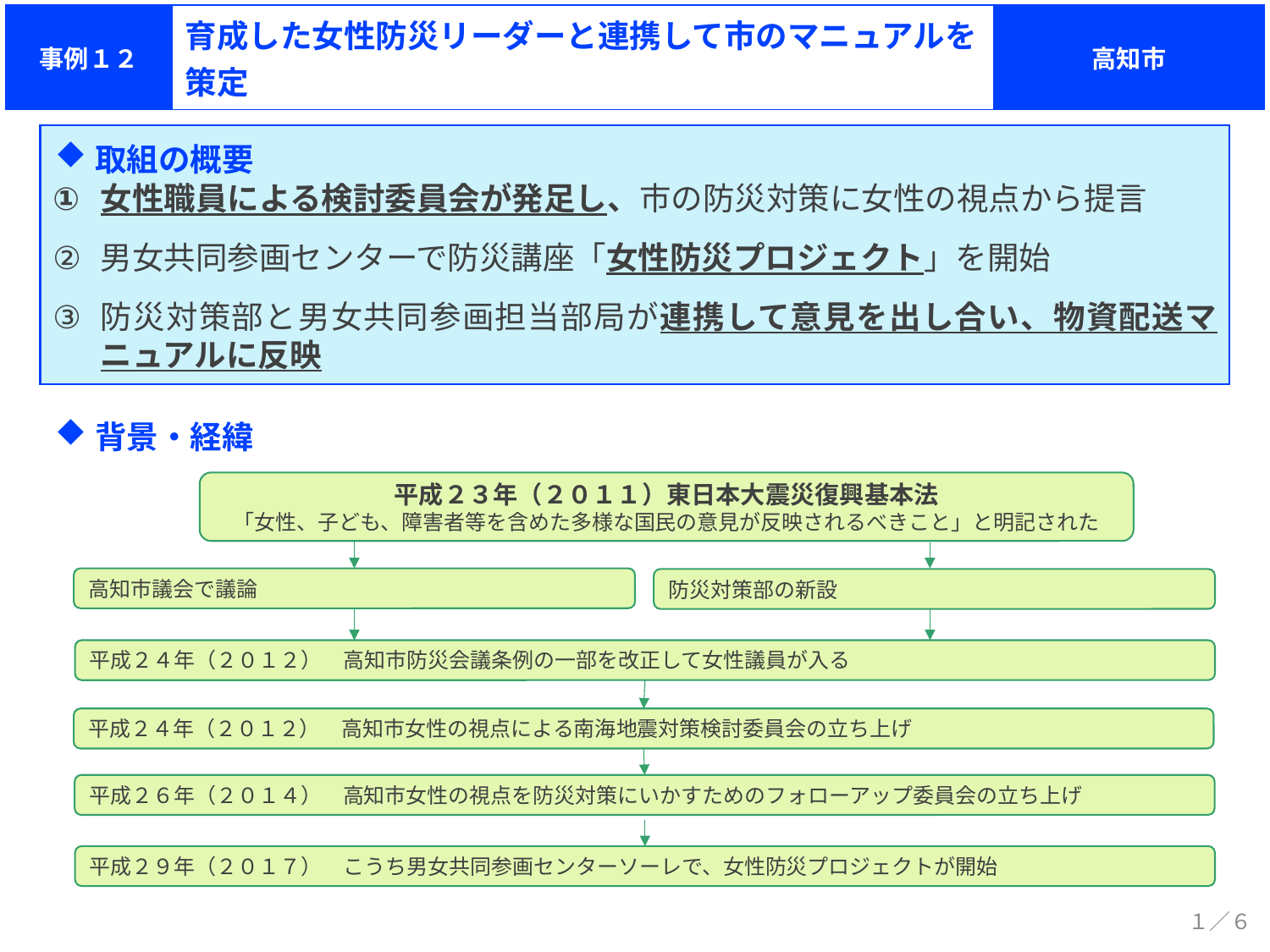

| 事例１２ | 育成した女性防災リーダーと連携して市のマニュアルを 策定 | 高知市 |
| --- | --- | --- |

取組の概要
女性職員による検討委員会が発足し、市の防災対策に女性の視点から提言
男女共同参画センターで防災講座「女性防災プロジェクト」を開始
防災対策部と男女共同参画担当部局が連携して意見を出し合い、物資配送マニュアルに反映
背景・経緯
平成２３年（２０１１）東日本大震災復興基本法
「女性、子ども、障害者等を含めた多様な国民の意見が反映されるべきこと」と明記された
高知市議会で議論
防災対策部の新設
平成２４年（２０１２）　高知市防災会議条例の一部を改正して女性議員が入る
平成２４年（２０１２）　高知市女性の視点による南海地震対策検討委員会の立ち上げ
平成２６年（２０１４）　高知市女性の視点を防災対策にいかすためのフォローアップ委員会の立ち上げ
平成２９年（２０１７）　こうち男女共同参画センターソーレで、女性防災プロジェクトが開始
１／６